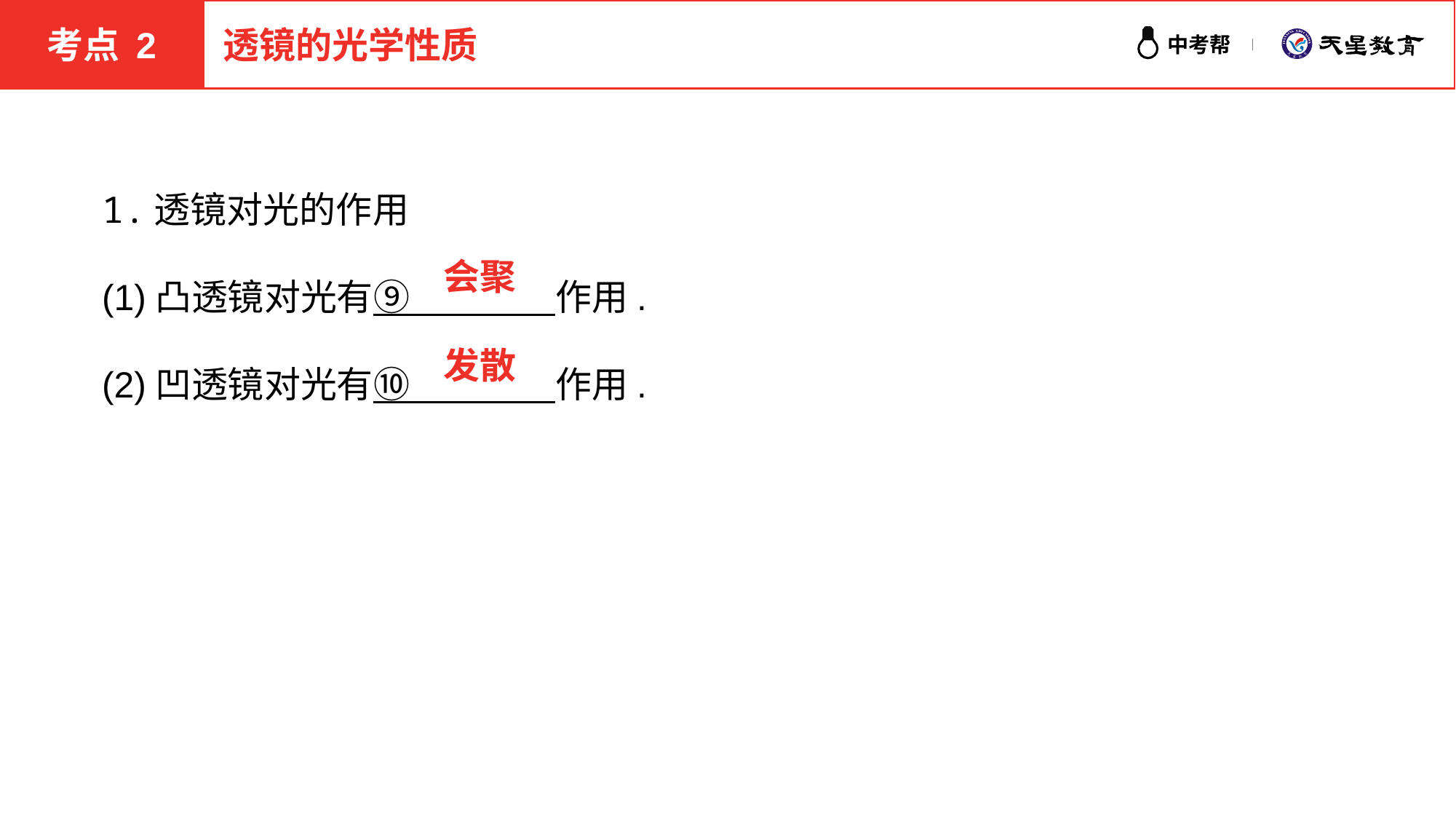

考点 2
透镜的光学性质
1.透镜对光的作用
(1)凸透镜对光有⑨　　　　作用.
(2)凹透镜对光有⑩　　　　作用.
会聚
发散